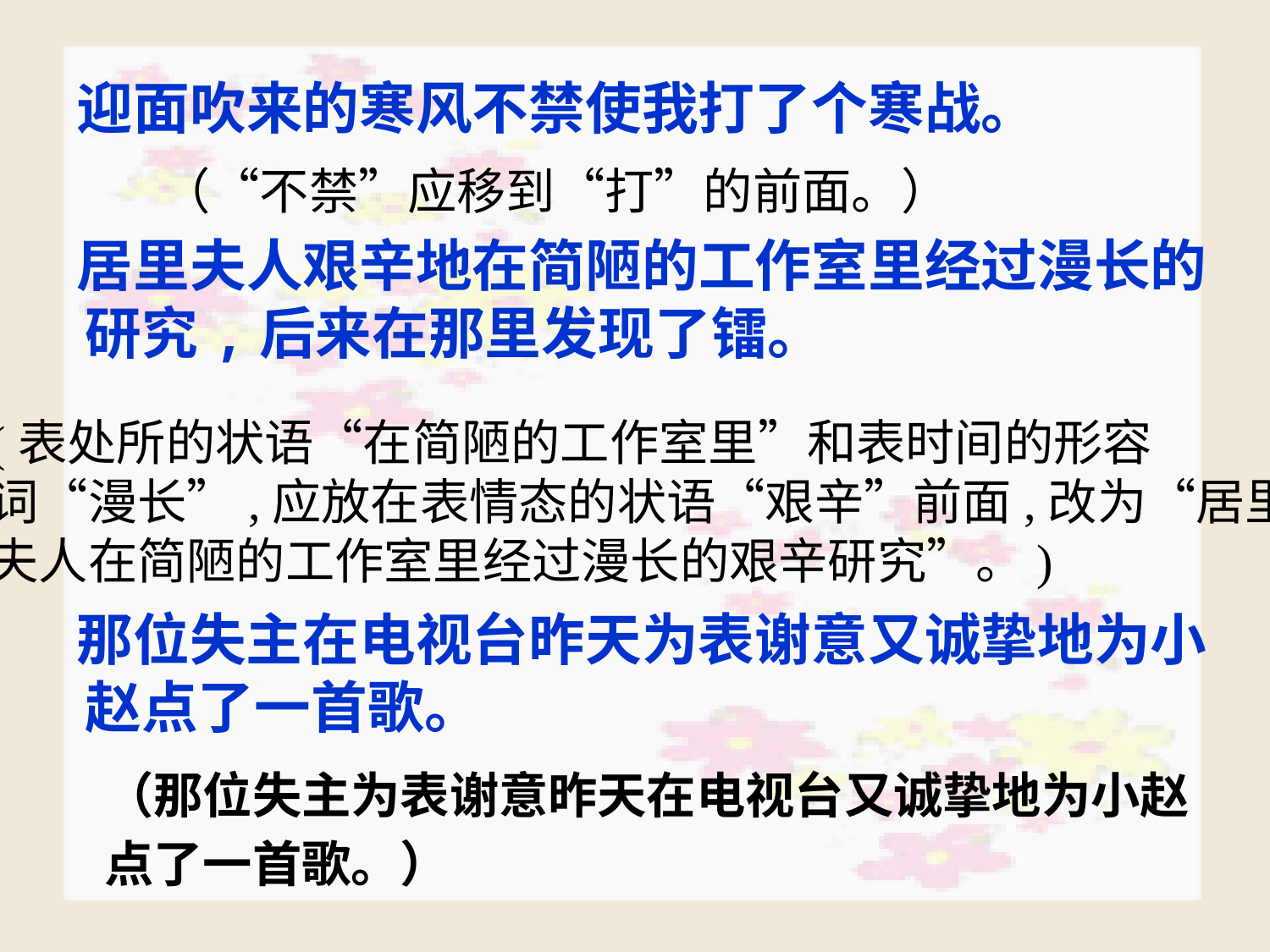

# 迎面吹来的寒风不禁使我打了个寒战。

  居里夫人艰辛地在简陋的工作室里经过漫长的研究,后来在那里发现了镭。

  那位失主在电视台昨天为表谢意又诚挚地为小赵点了一首歌。
（“不禁”应移到“打”的前面。）
(表处所的状语“在简陋的工作室里”和表时间的形容
词“漫长”,应放在表情态的状语“艰辛”前面,改为“居里
夫人在简陋的工作室里经过漫长的艰辛研究”。)
（那位失主为表谢意昨天在电视台又诚挚地为小赵
点了一首歌。）